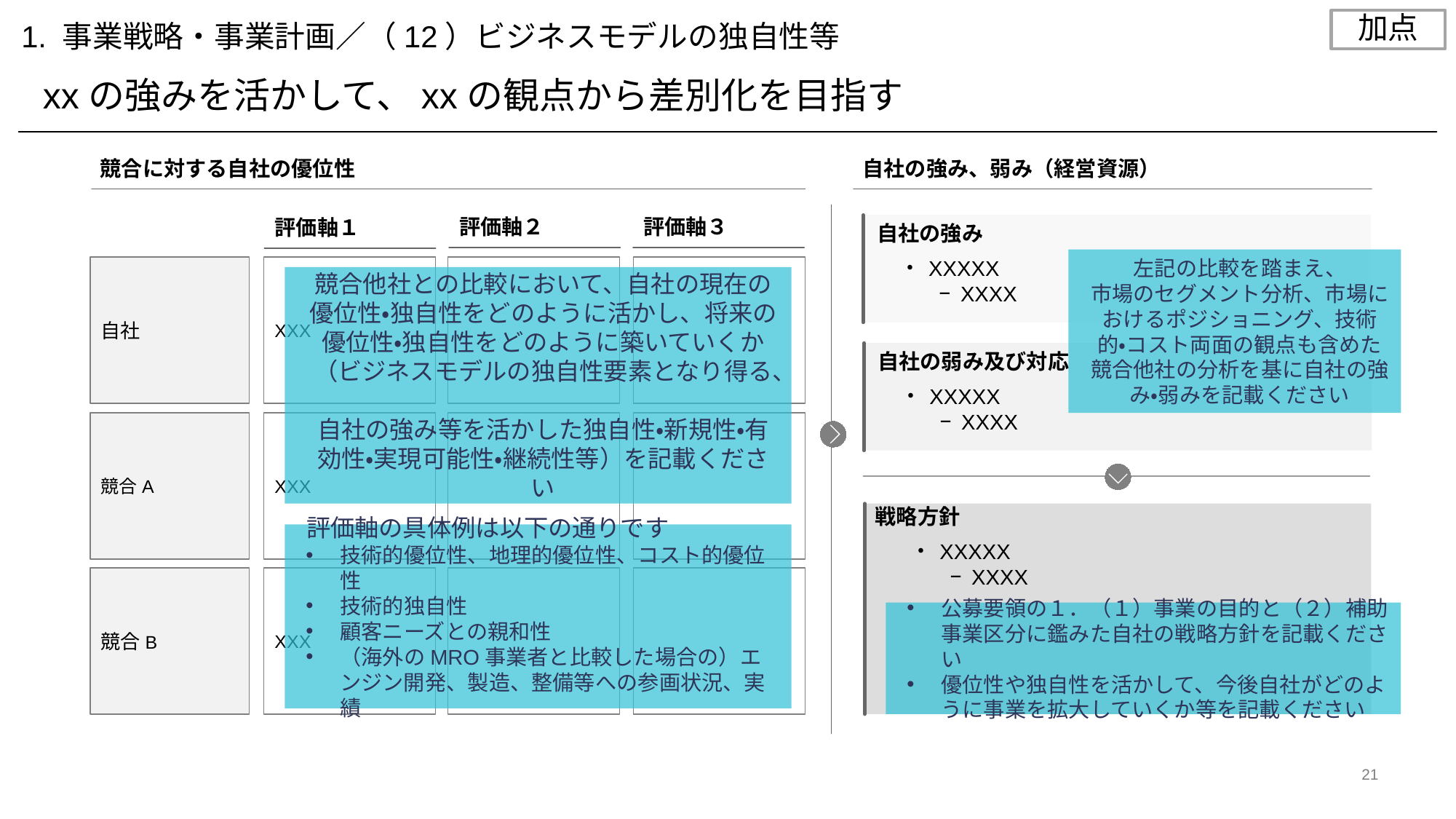

加点
1. 事業戦略・事業計画／（12）ビジネスモデルの独自性等
xxの強みを活かして、xxの観点から差別化を目指す
競合に対する自社の優位性
自社の強み、弱み（経営資源）
評価軸２
評価軸３
評価軸１
自社の強み
XXXXX
XXXX
左記の比較を踏まえ、
市場のセグメント分析、市場におけるポジショニング、技術的・コスト両面の観点も含めた競合他社の分析を基に自社の強み・弱みを記載ください
自社
XXX

競合他社との比較において、自社の現在の
優位性・独自性をどのように活かし、将来の
優位性・独自性をどのように築いていくか
（ビジネスモデルの独自性要素となり得る、
自社の強み等を活かした独自性・新規性・有効性・実現可能性・継続性等）を記載ください
自社の弱み及び対応
XXXXX
XXXX
競合A
XXX

戦略方針
XXXXX
XXXX
評価軸の具体例は以下の通りです
技術的優位性、地理的優位性、コスト的優位性
技術的独自性
顧客ニーズとの親和性
（海外のMRO事業者と比較した場合の）エンジン開発、製造、整備等への参画状況、実績
競合B
XXX

公募要領の１．（１）事業の目的と（２）補助事業区分に鑑みた自社の戦略方針を記載ください
優位性や独自性を活かして、今後自社がどのように事業を拡大していくか等を記載ください